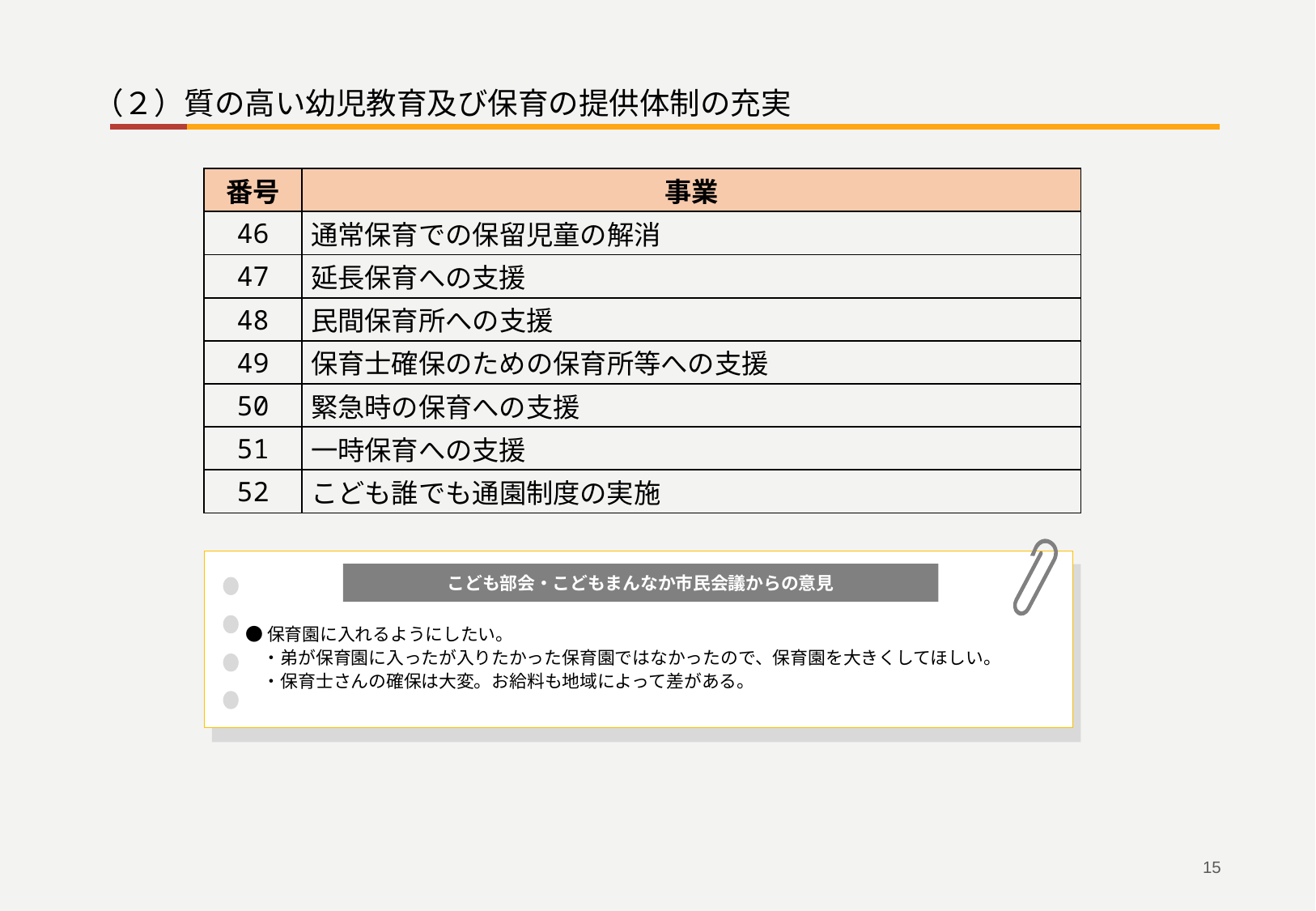

（２）質の高い幼児教育及び保育の提供体制の充実
| 番号 | 事業 |
| --- | --- |
| 46 | 通常保育での保留児童の解消 |
| 47 | 延長保育への支援 |
| 48 | 民間保育所への支援 |
| 49 | 保育士確保のための保育所等への支援 |
| 50 | 緊急時の保育への支援 |
| 51 | 一時保育への支援 |
| 52 | こども誰でも通園制度の実施 |

こども部会・こどもまんなか市民会議からの意見

●保育園に入れるようにしたい。
　・弟が保育園に入ったが入りたかった保育園ではなかったので、保育園を大きくしてほしい。
　・保育士さんの確保は大変。お給料も地域によって差がある。

15